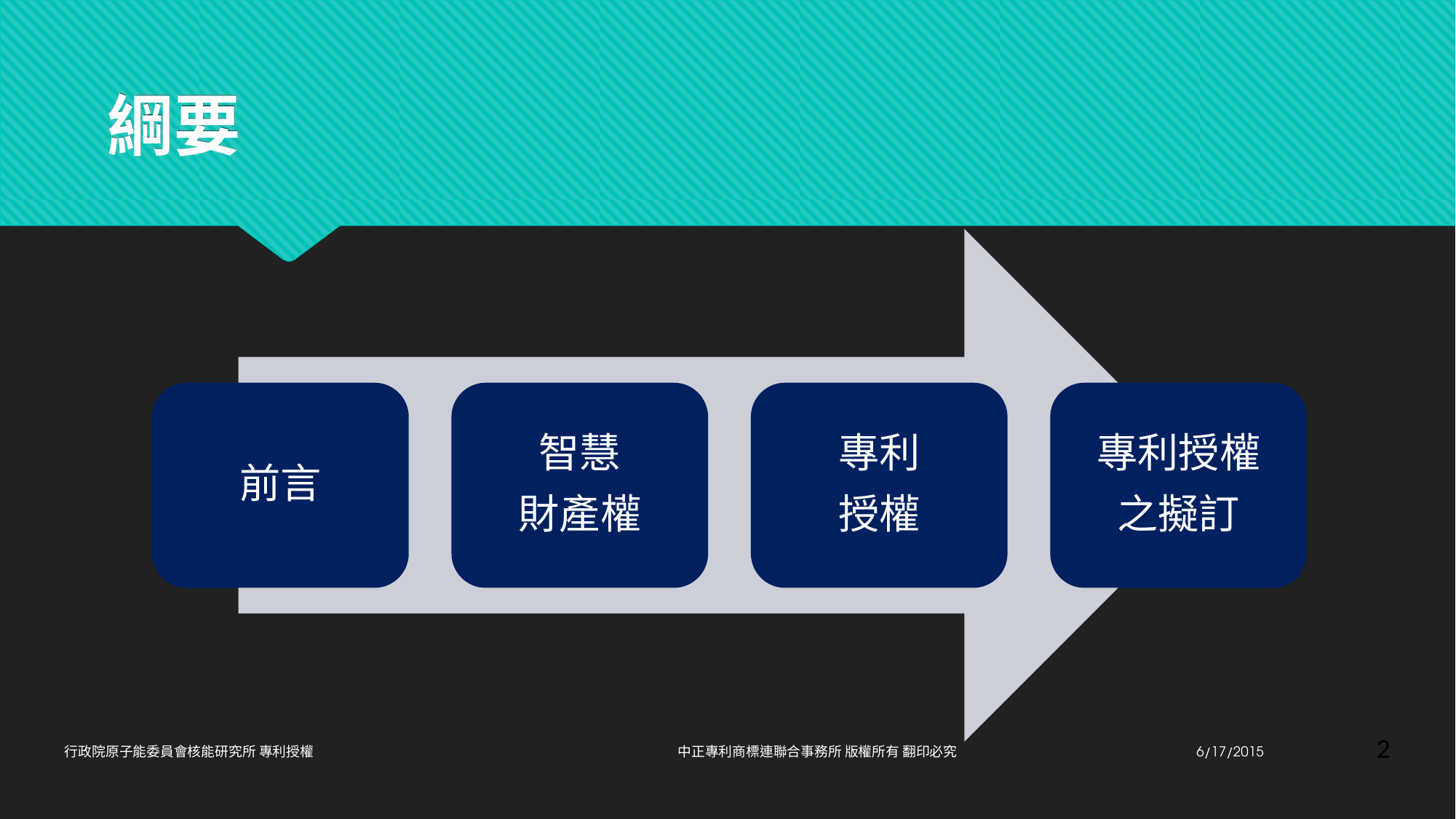

# 綱要

前言
智慧
財產權
專利
授權
專利授權
之擬訂

2
行政院原子能委員會核能研究所 專利授權                                                                                                                      中正專利商標連聯合事務所 版權所有 翻印必究
6/17/2015